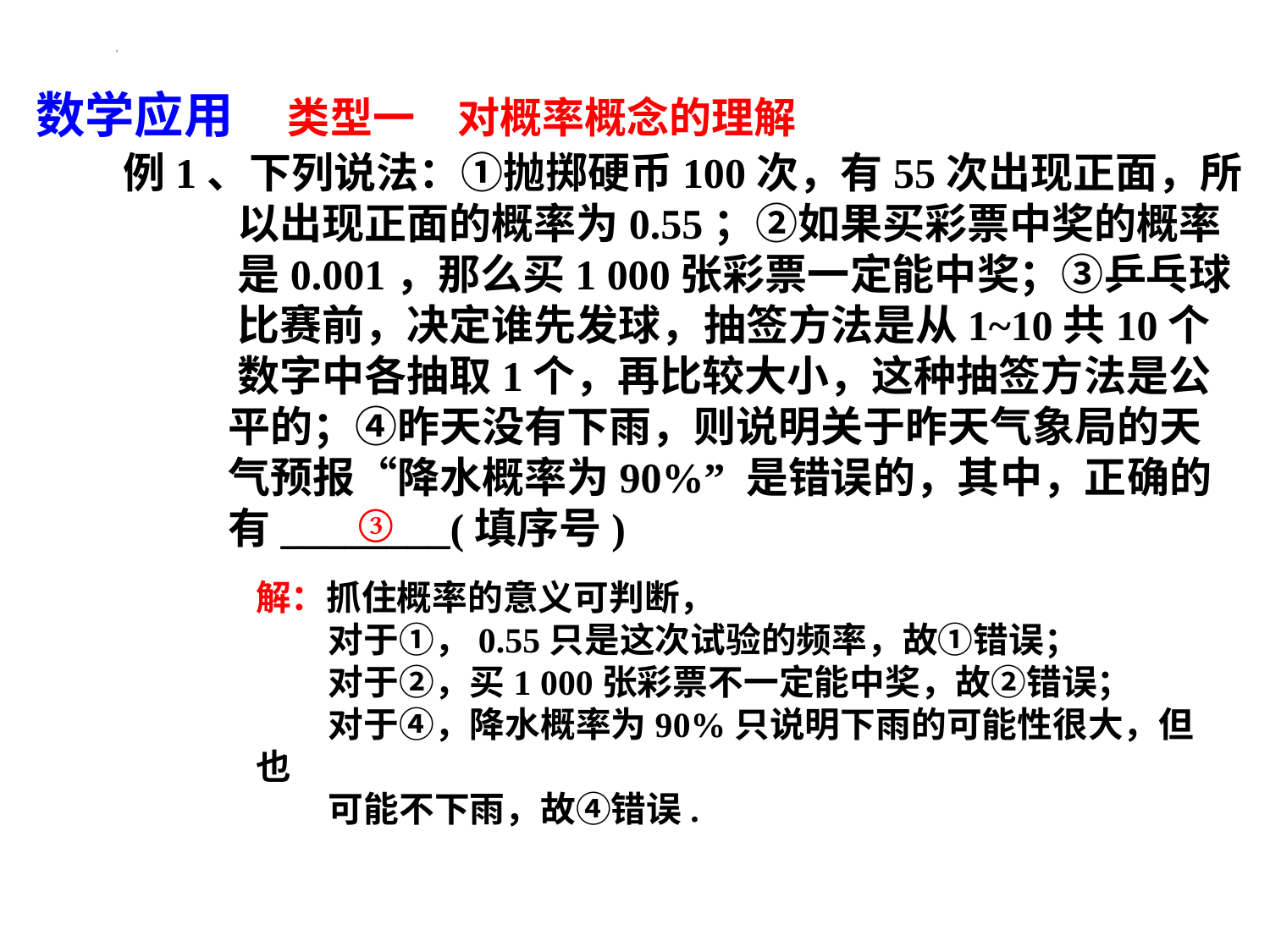

数学应用
类型一　对概率概念的理解
例1、下列说法：①抛掷硬币100次，有55次出现正面，所
           以出现正面的概率为0.55；②如果买彩票中奖的概率
           是0.001，那么买1 000张彩票一定能中奖；③乒乓球
           比赛前，决定谁先发球，抽签方法是从1~10共10个
           数字中各抽取1个，再比较大小，这种抽签方法是公
          平的；④昨天没有下雨，则说明关于昨天气象局的天
          气预报“降水概率为90%” 是错误的，其中，正确的
          有________(填序号)
③
解：抓住概率的意义可判断，
        对于①，0.55只是这次试验的频率，故①错误；
        对于②，买1 000张彩票不一定能中奖，故②错误；
        对于④，降水概率为90%只说明下雨的可能性很大，但也
        可能不下雨，故④错误.